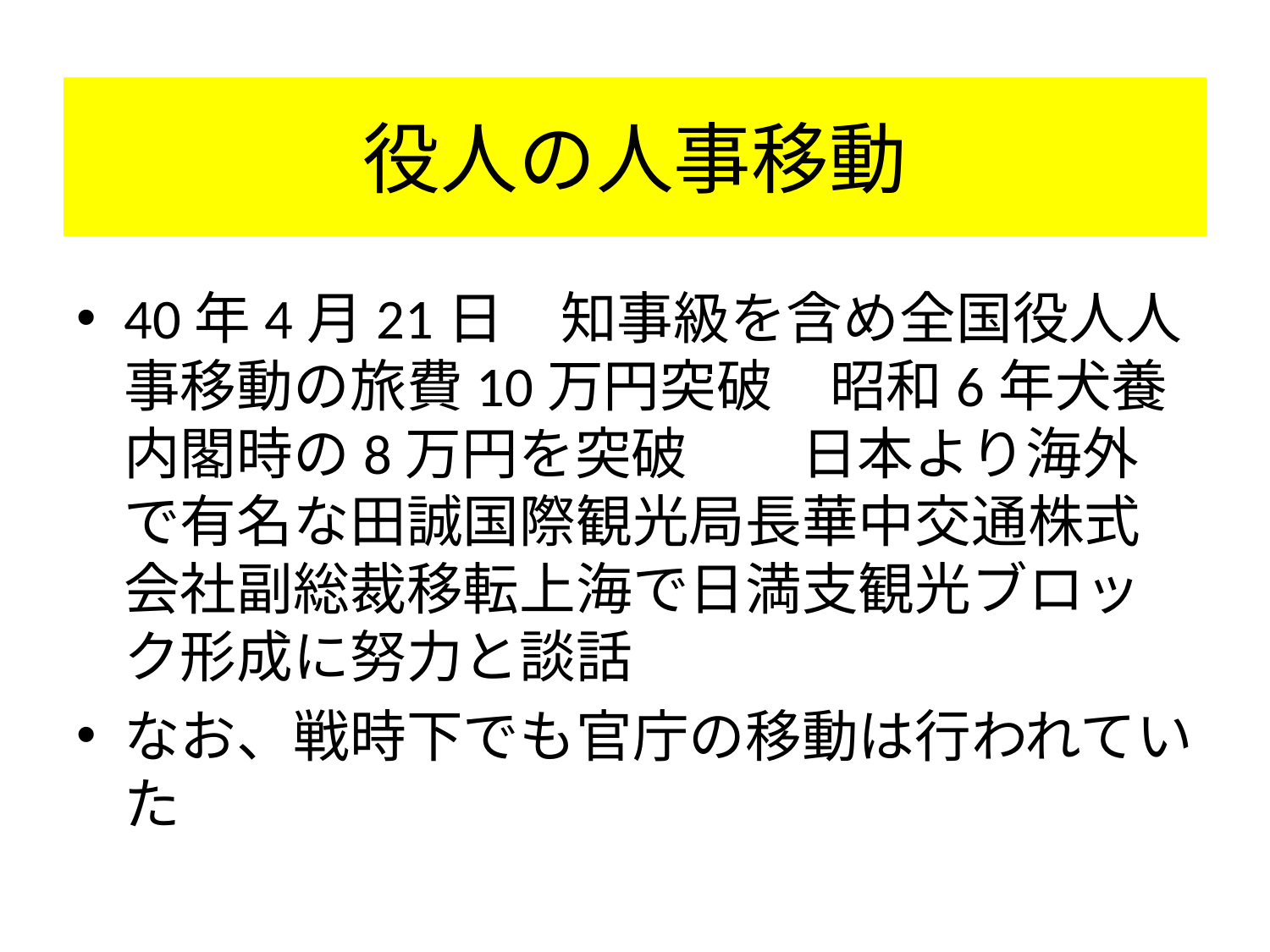

# 役人の人事移動
40年4月21日　知事級を含め全国役人人事移動の旅費10万円突破　昭和6年犬養内閣時の8万円を突破　　日本より海外で有名な田誠国際観光局長華中交通株式会社副総裁移転上海で日満支観光ブロック形成に努力と談話
なお、戦時下でも官庁の移動は行われていた